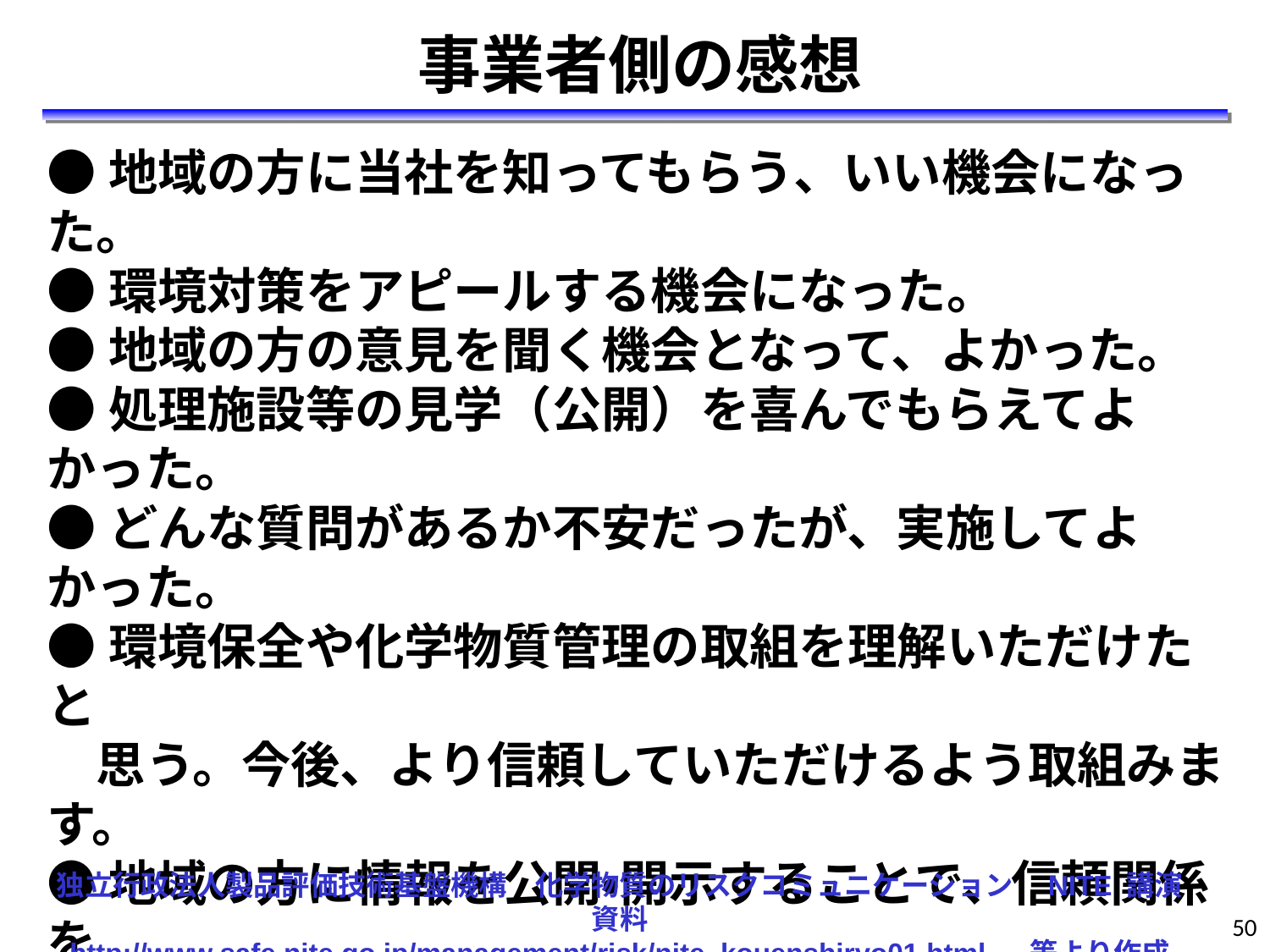

事業者側の感想
●地域の方に当社を知ってもらう、いい機会になった。
●環境対策をアピールする機会になった。
●地域の方の意見を聞く機会となって、よかった。
●処理施設等の見学（公開）を喜んでもらえてよかった。
●どんな質問があるか不安だったが、実施してよかった。
●環境保全や化学物質管理の取組を理解いただけたと
　思う。今後、より信頼していただけるよう取組みます。
●地域の方に情報を公開・開示することで、信頼関係を
　深める事の大切さを、身にしみて痛感させられた。
●いい機会ではあるが、正直、毎年開催するのは大変。
　今後は2年に1回程度、あるいは工業団地内の持回り
　として、各社が数年に1回程度の開催としたい。
独立行政法人製品評価技術基盤機構　化学物質のリスクコミュニケーション　NITE 講演資料
http://www.safe.nite.go.jp/management/risk/nite_kouenshiryo01.html 　等より作成
50